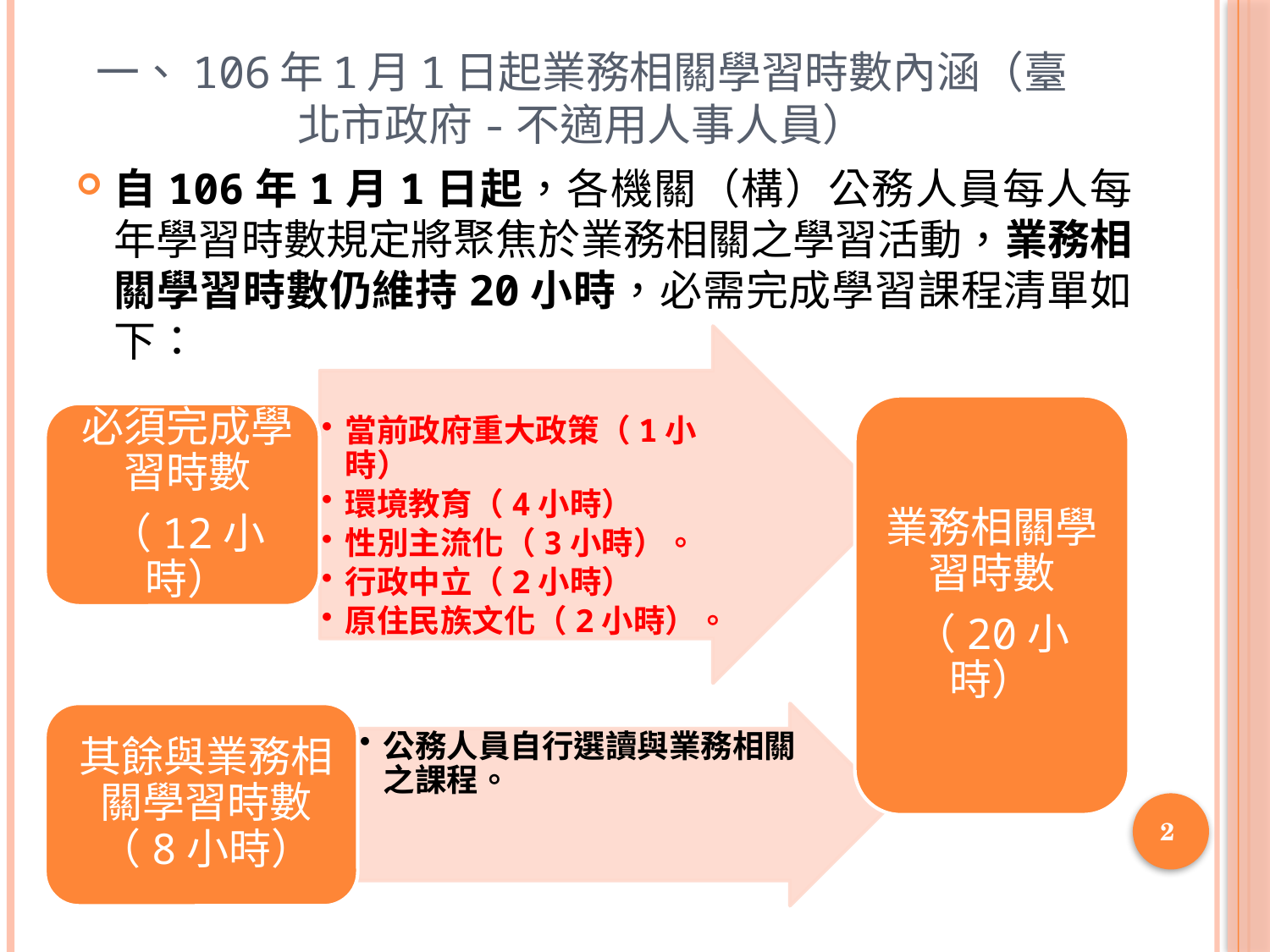

# 一、106年1月1日起業務相關學習時數內涵（臺北市政府-不適用人事人員）
自106年1月1日起，各機關（構）公務人員每人每年學習時數規定將聚焦於業務相關之學習活動，業務相關學習時數仍維持20小時，必需完成學習課程清單如下：

當前政府重大政策（1小時）
環境教育（4小時）
性別主流化（3小時）。
行政中立（2小時）
原住民族文化（2小時）。
必須完成學習時數
（12小時）
公務人員自行選讀與業務相關之課程。
其餘與業務相關學習時數（8小時）

業務相關學習時數
（20小時）
2